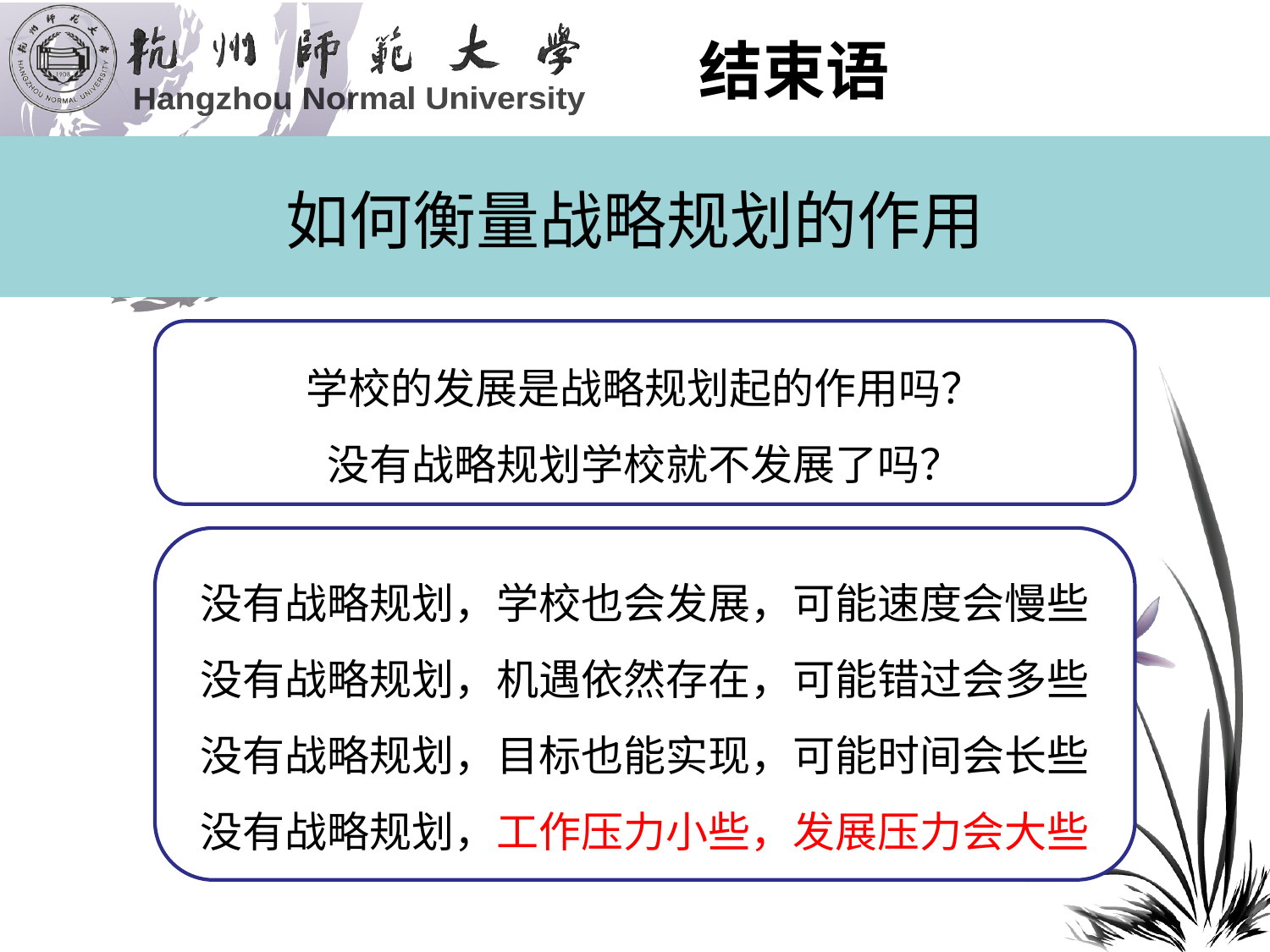

结束语

如何衡量战略规划的作用

学校的发展是战略规划起的作用吗？
没有战略规划学校就不发展了吗？
没有战略规划，学校也会发展，可能速度会慢些
没有战略规划，机遇依然存在，可能错过会多些
没有战略规划，目标也能实现，可能时间会长些没有战略规划，工作压力小些，发展压力会大些